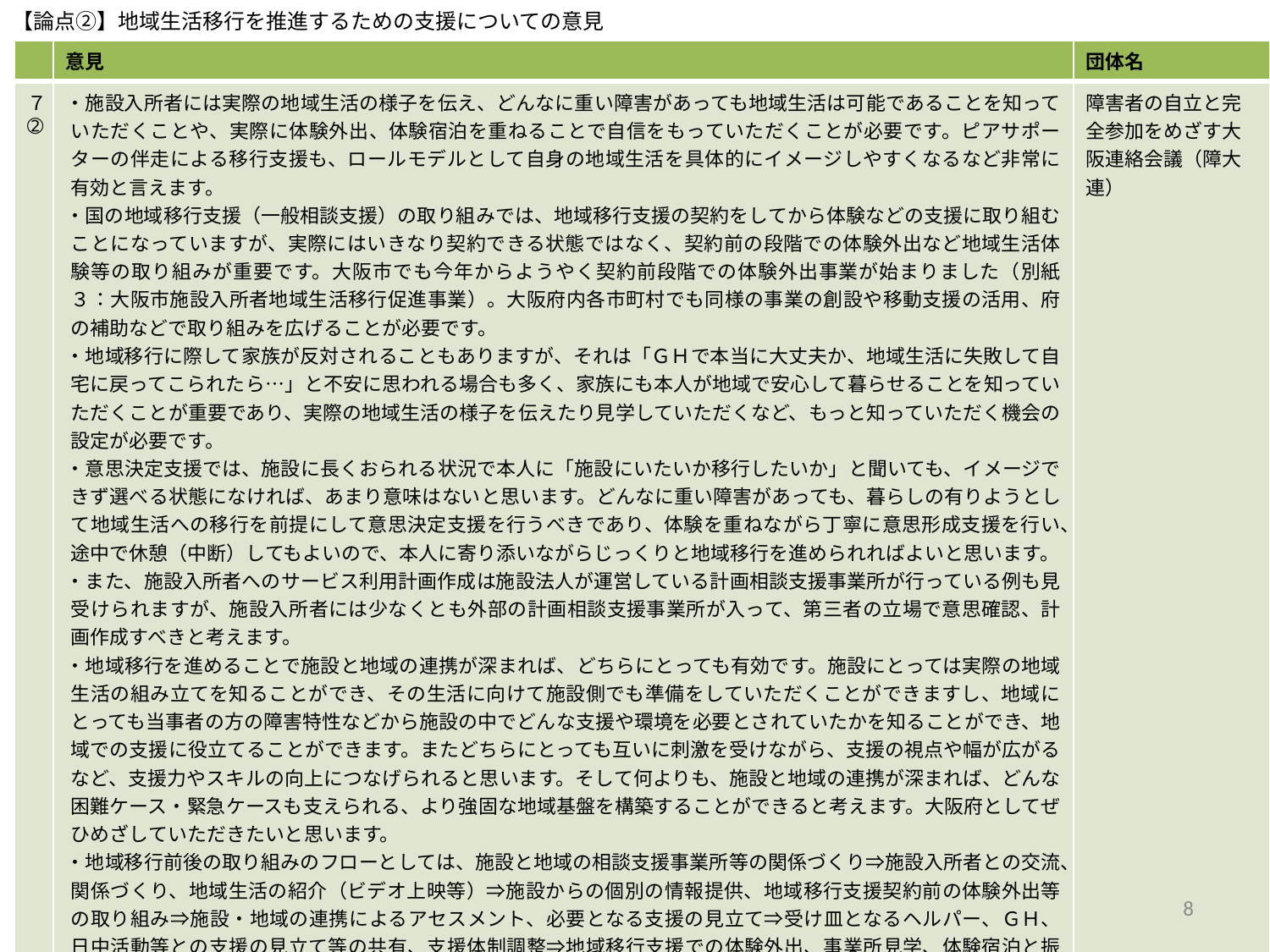

【論点➁】地域生活移行を推進するための支援についての意見
|  | 意見 | 団体名 |
| --- | --- | --- |
| ７ ➁ | ・施設入所者には実際の地域生活の様子を伝え、どんなに重い障害があっても地域生活は可能であることを知っていただくことや、実際に体験外出、体験宿泊を重ねることで自信をもっていただくことが必要です。ピアサポーターの伴走による移行支援も、ロールモデルとして自身の地域生活を具体的にイメージしやすくなるなど非常に有効と言えます。 ・国の地域移行支援（一般相談支援）の取り組みでは、地域移行支援の契約をしてから体験などの支援に取り組むことになっていますが、実際にはいきなり契約できる状態ではなく、契約前の段階での体験外出など地域生活体験等の取り組みが重要です。大阪市でも今年からようやく契約前段階での体験外出事業が始まりました（別紙３：大阪市施設入所者地域生活移行促進事業）。大阪府内各市町村でも同様の事業の創設や移動支援の活用、府の補助などで取り組みを広げることが必要です。 ・地域移行に際して家族が反対されることもありますが、それは「ＧＨで本当に大丈夫か、地域生活に失敗して自宅に戻ってこられたら…」と不安に思われる場合も多く、家族にも本人が地域で安心して暮らせることを知っていただくことが重要であり、実際の地域生活の様子を伝えたり見学していただくなど、もっと知っていただく機会の設定が必要です。 ・意思決定支援では、施設に長くおられる状況で本人に「施設にいたいか移行したいか」と聞いても、イメージできず選べる状態になければ、あまり意味はないと思います。どんなに重い障害があっても、暮らしの有りようとして地域生活への移行を前提にして意思決定支援を行うべきであり、体験を重ねながら丁寧に意思形成支援を行い、途中で休憩（中断）してもよいので、本人に寄り添いながらじっくりと地域移行を進められればよいと思います。 ・また、施設入所者へのサービス利用計画作成は施設法人が運営している計画相談支援事業所が行っている例も見受けられますが、施設入所者には少なくとも外部の計画相談支援事業所が入って、第三者の立場で意思確認、計画作成すべきと考えます。 ・地域移行を進めることで施設と地域の連携が深まれば、どちらにとっても有効です。施設にとっては実際の地域生活の組み立てを知ることができ、その生活に向けて施設側でも準備をしていただくことができますし、地域にとっても当事者の方の障害特性などから施設の中でどんな支援や環境を必要とされていたかを知ることができ、地域での支援に役立てることができます。またどちらにとっても互いに刺激を受けながら、支援の視点や幅が広がるなど、支援力やスキルの向上につなげられると思います。そして何よりも、施設と地域の連携が深まれば、どんな困難ケース・緊急ケースも支えられる、より強固な地域基盤を構築することができると考えます。大阪府としてぜひめざしていただきたいと思います。 ・地域移行前後の取り組みのフローとしては、施設と地域の相談支援事業所等の関係づくり⇒施設入所者との交流、関係づくり、地域生活の紹介（ビデオ上映等）⇒施設からの個別の情報提供、地域移行支援契約前の体験外出等の取り組み⇒施設・地域の連携によるアセスメント、必要となる支援の見立て⇒受け皿となるヘルパー、ＧＨ、日中活動等との支援の見立て等の共有、支援体制調整⇒地域移行支援での体験外出、事業所見学、体験宿泊と振り返り⇒移行後の受け皿への具体的なスーパーバイズやサポート…といった流れを明確化することが必要であり、府としてぜひそうした仕組みを明確にし、各地域に広げていただきたいと思います。 ・更には地域移行をスムーズに行うには、ＧＨでのヘルパー併用の必要充分な支給決定を行なうことが不可欠です。地域生活する上での課題は実際に地域で生活してみないとわからないことも多いので、相談支援が連携して支援現場からのフィードバックによるアセスメントが丁寧にできるようにしていただきたいです。また、市町村によっては「最初からたくさん支給決定できない」という考え方がありますが、移行当初は本人も支援者も手探りの状態であり、いろんなトラブルもあって当前です。当事者・ご家族・スタッフみなが安心して地域生活をスタートできるよう、移行時にはより手厚い体制をとれるようにすべきです。 | 障害者の自立と完全参加をめざす大阪連絡会議（障大連） |
8